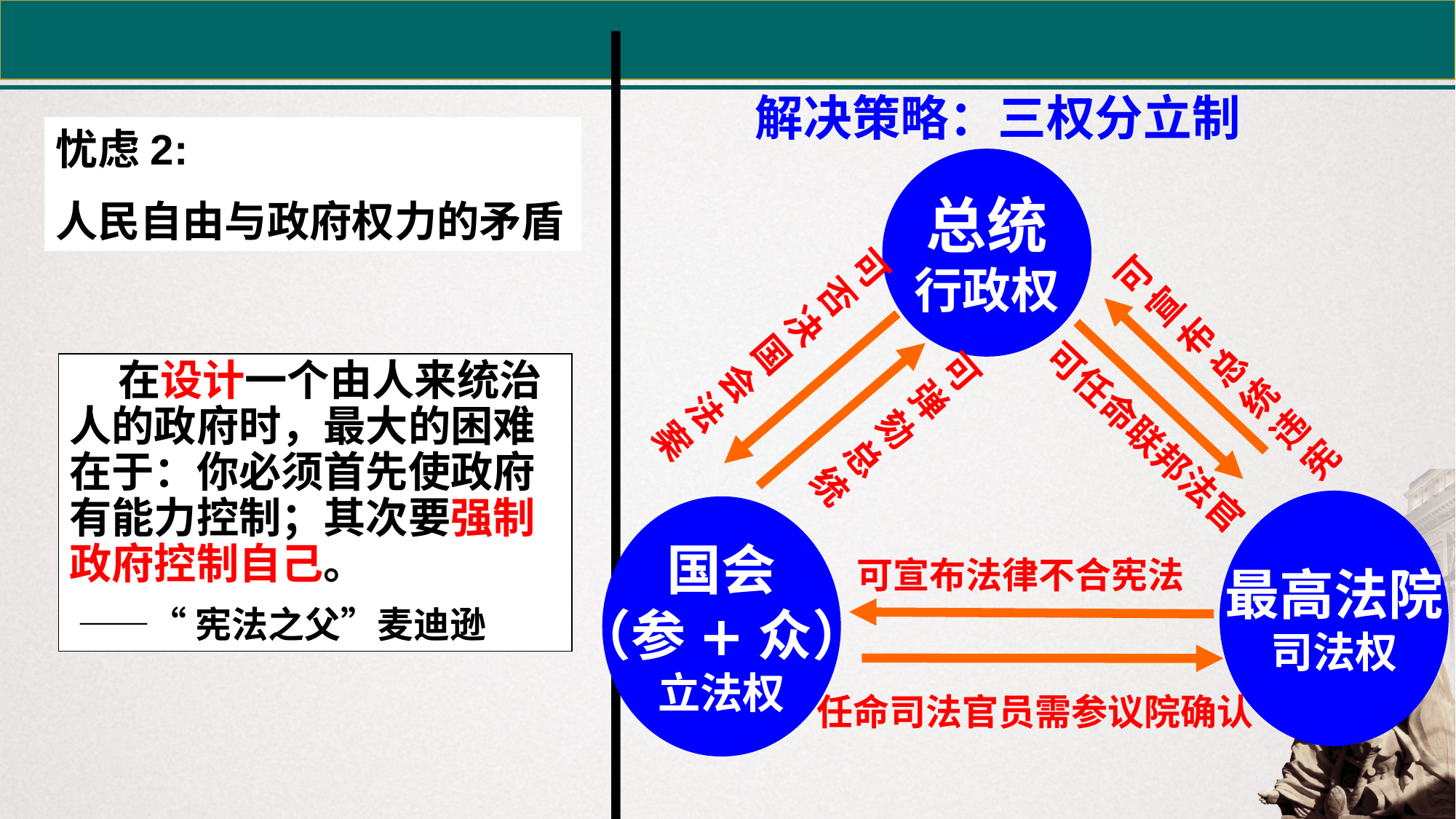

解决策略：三权分立制
忧虑2:
人民自由与政府权力的矛盾
总统
行政权
可
否
决
国
会
法
案
可
宣
布
总
统
违
宪
可
弹
劾
总
统

    在设计一个由人来统治人的政府时，最大的困难在于：你必须首先使政府有能力控制；其次要强制政府控制自己。
 ——“宪法之父”麦迪逊
可任命联邦法官
最高法院
司法权
国会
（参+众）
立法权
可宣布法律不合宪法

任命司法官员需参议院确认